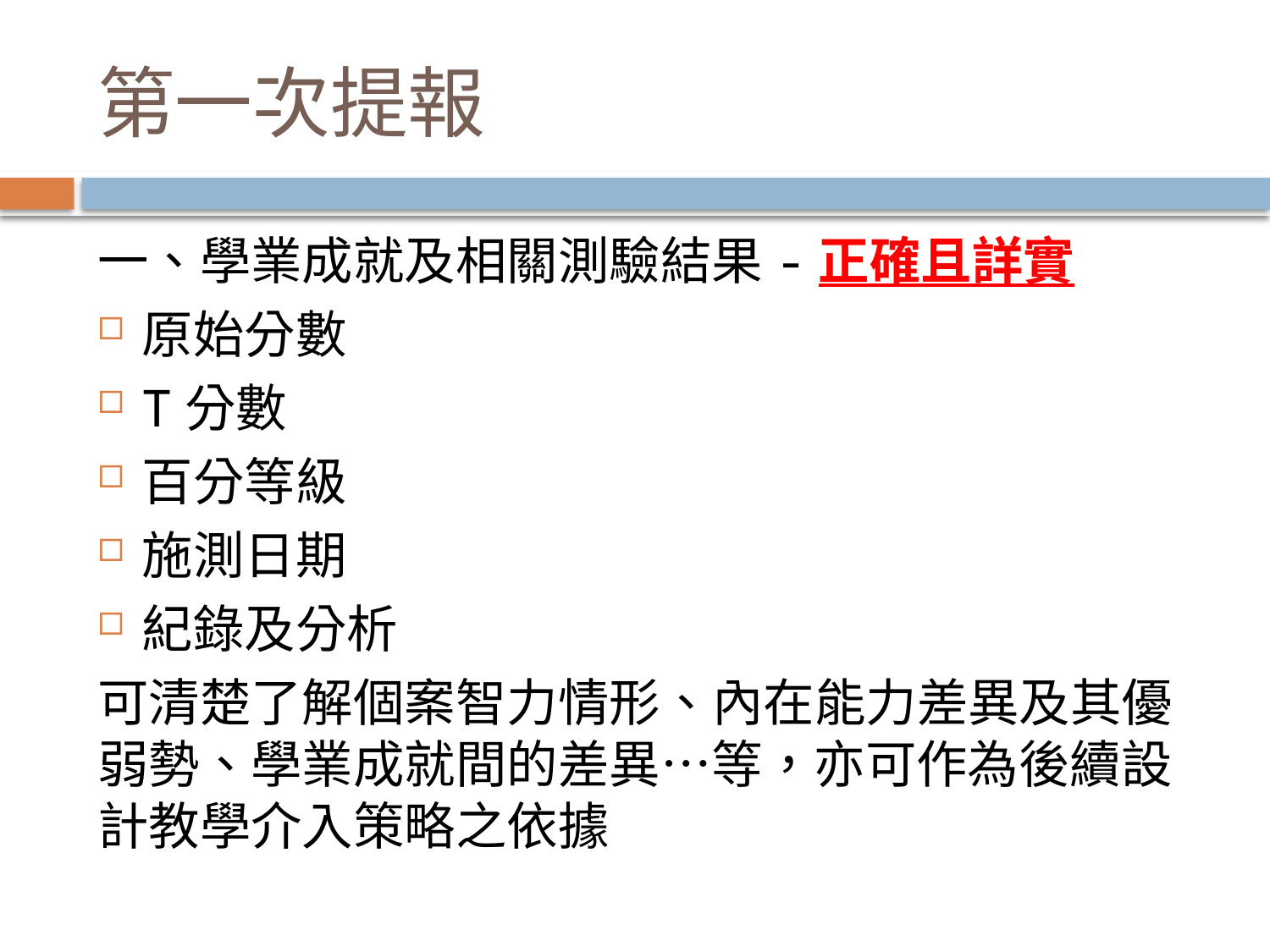

# 第一次提報
一、學業成就及相關測驗結果-正確且詳實
原始分數
T分數
百分等級
施測日期
紀錄及分析
可清楚了解個案智力情形、內在能力差異及其優弱勢、學業成就間的差異…等，亦可作為後續設計教學介入策略之依據